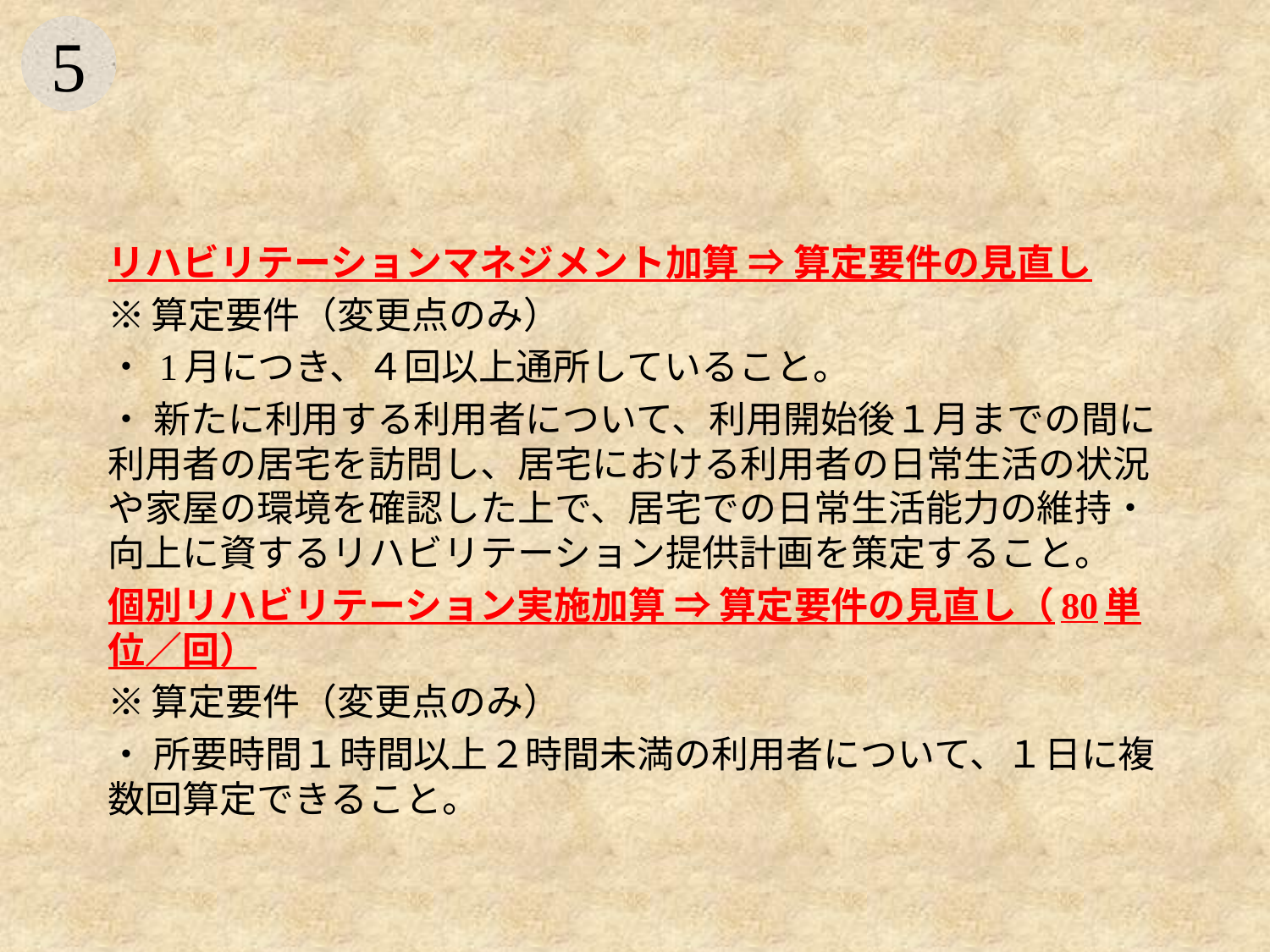

#
リハビリテーションマネジメント加算 ⇒ 算定要件の見直し
※算定要件（変更点のみ）
・ 1月につき、４回以上通所していること。
・ 新たに利用する利用者について、利用開始後１月までの間に利用者の居宅を訪問し、居宅における利用者の日常生活の状況や家屋の環境を確認した上で、居宅での日常生活能力の維持・向上に資するリハビリテーション提供計画を策定すること。
個別リハビリテーション実施加算 ⇒ 算定要件の見直し（80単位／回）
※算定要件（変更点のみ）
・ 所要時間１時間以上２時間未満の利用者について、１日に複数回算定できること。